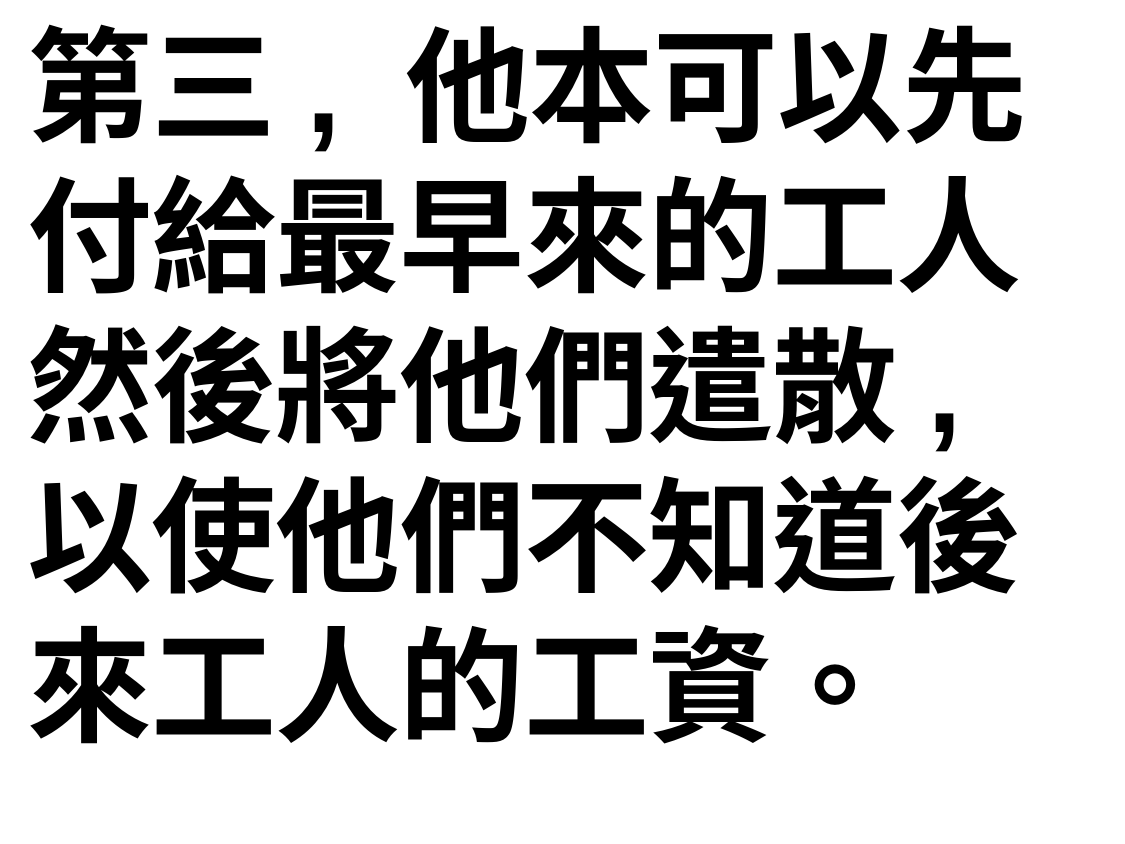

第三, 他本可以先付給最早來的工人然後將他們遣散, 以使他們不知道後來工人的工資。